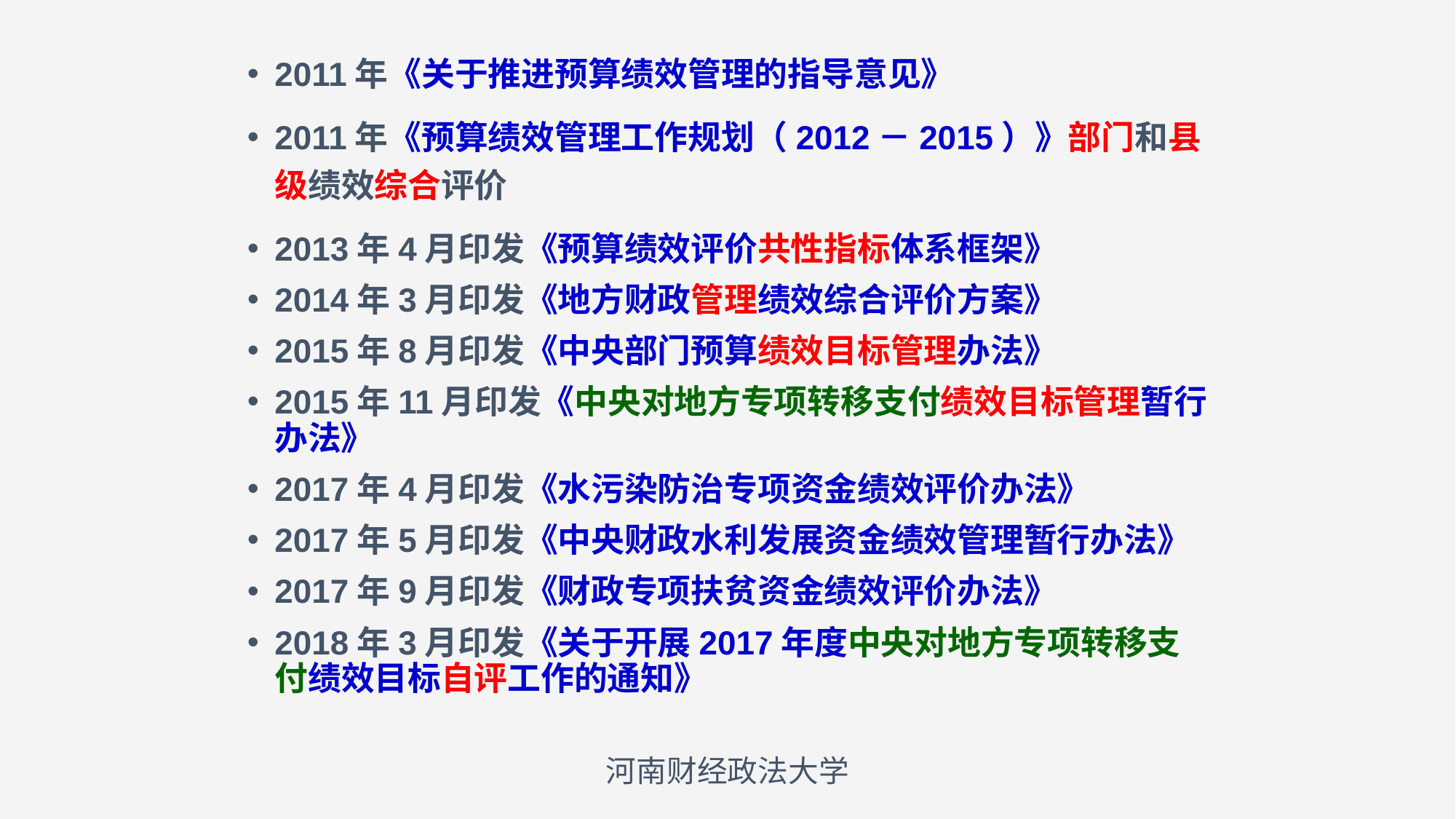

2011年《关于推进预算绩效管理的指导意见》
2011年《预算绩效管理工作规划（2012－2015）》部门和县级绩效综合评价
2013年4月印发《预算绩效评价共性指标体系框架》
2014年3月印发《地方财政管理绩效综合评价方案》
2015年8月印发《中央部门预算绩效目标管理办法》
2015年11月印发《中央对地方专项转移支付绩效目标管理暂行办法》
2017年4月印发《水污染防治专项资金绩效评价办法》
2017年5月印发《中央财政水利发展资金绩效管理暂行办法》
2017年9月印发《财政专项扶贫资金绩效评价办法》
2018年3月印发《关于开展2017年度中央对地方专项转移支付绩效目标自评工作的通知》

河南财经政法大学
19